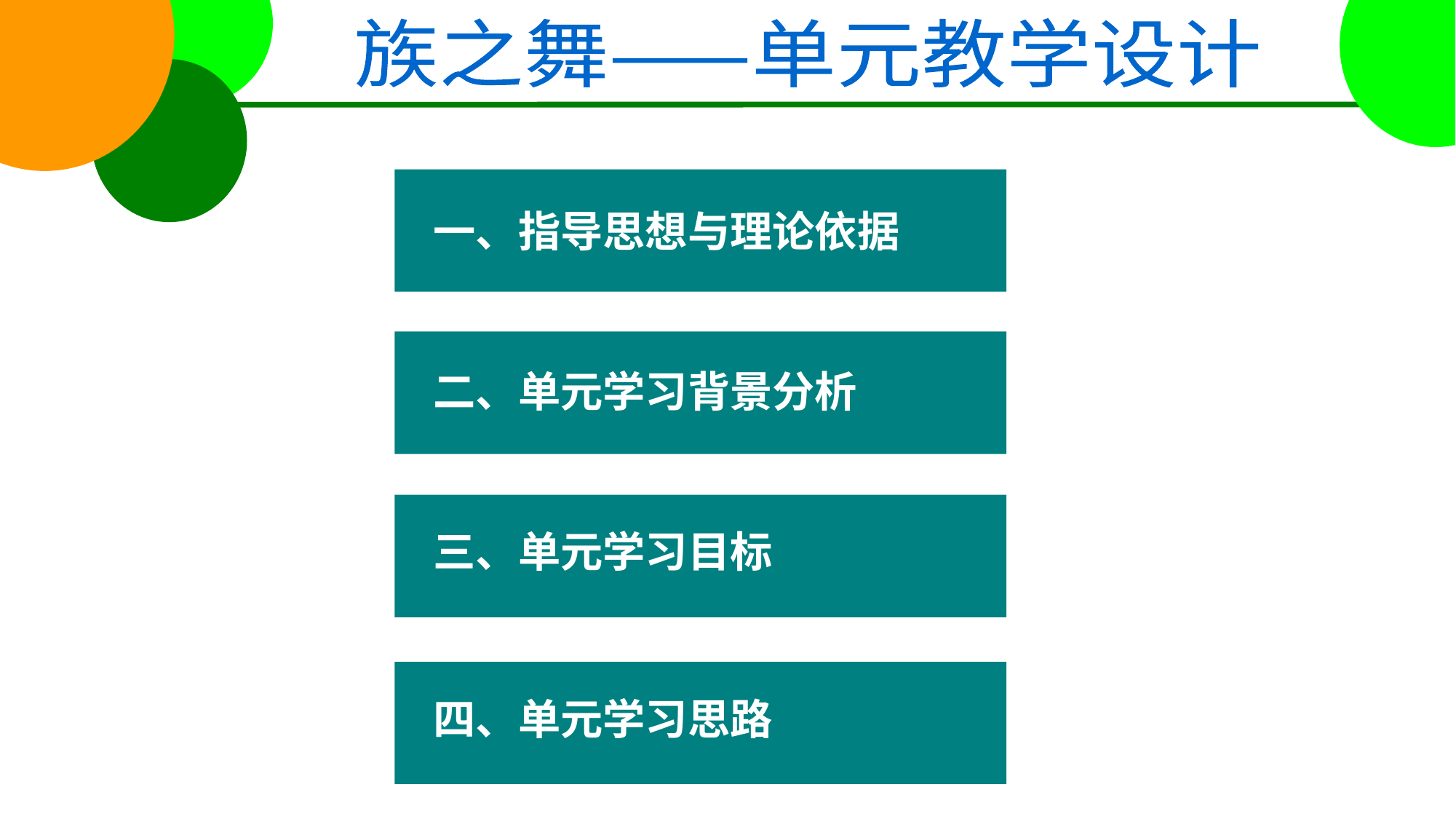

族之舞——单元教学设计

一、指导思想与理论依据

二、单元学习背景分析

三、单元学习目标

四、单元学习思路